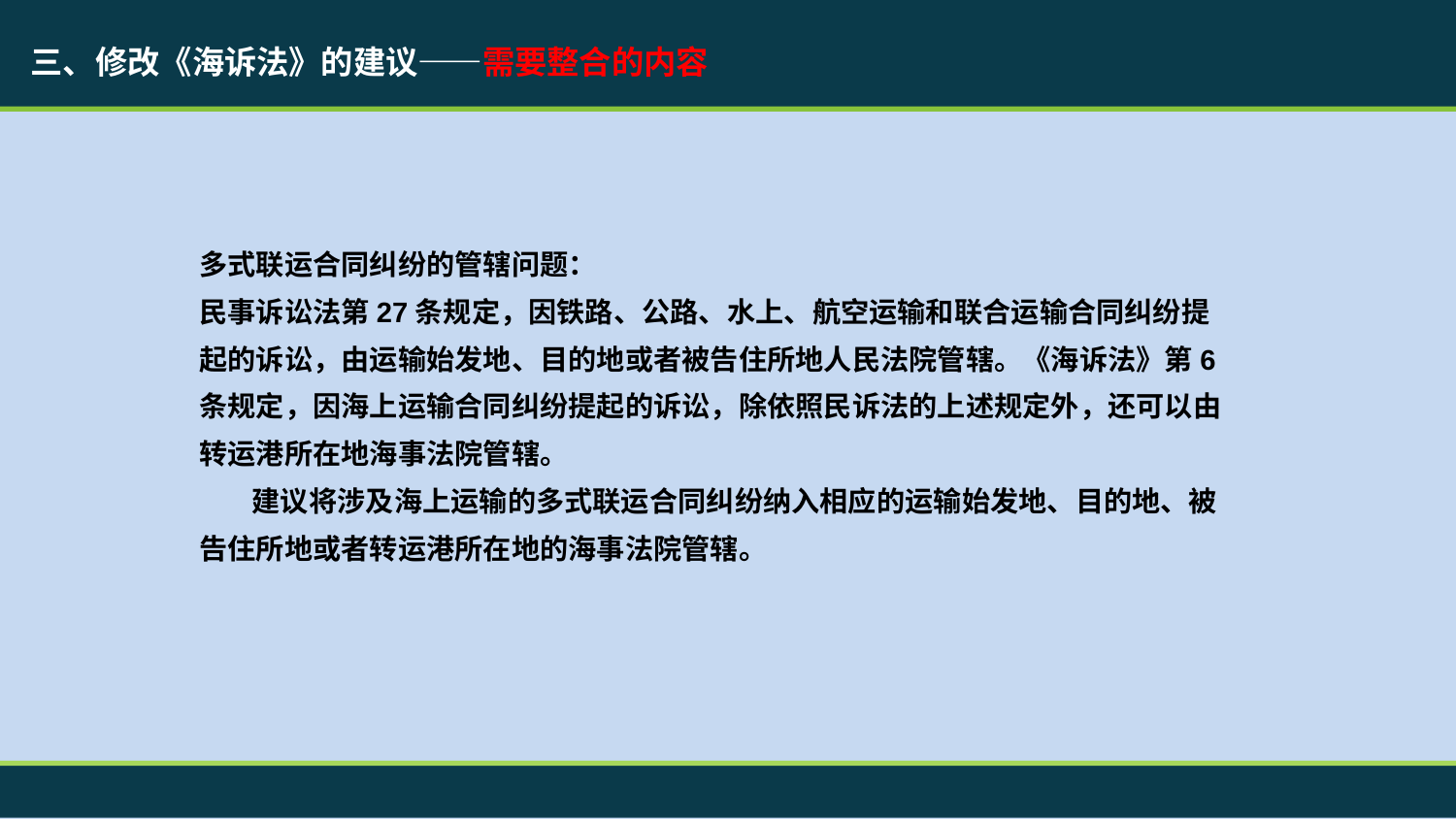

三、修改《海诉法》的建议——需要整合的内容

多式联运合同纠纷的管辖问题：
民事诉讼法第27条规定，因铁路、公路、水上、航空运输和联合运输合同纠纷提起的诉讼，由运输始发地、目的地或者被告住所地人民法院管辖。《海诉法》第6条规定，因海上运输合同纠纷提起的诉讼，除依照民诉法的上述规定外，还可以由转运港所在地海事法院管辖。
       建议将涉及海上运输的多式联运合同纠纷纳入相应的运输始发地、目的地、被告住所地或者转运港所在地的海事法院管辖。